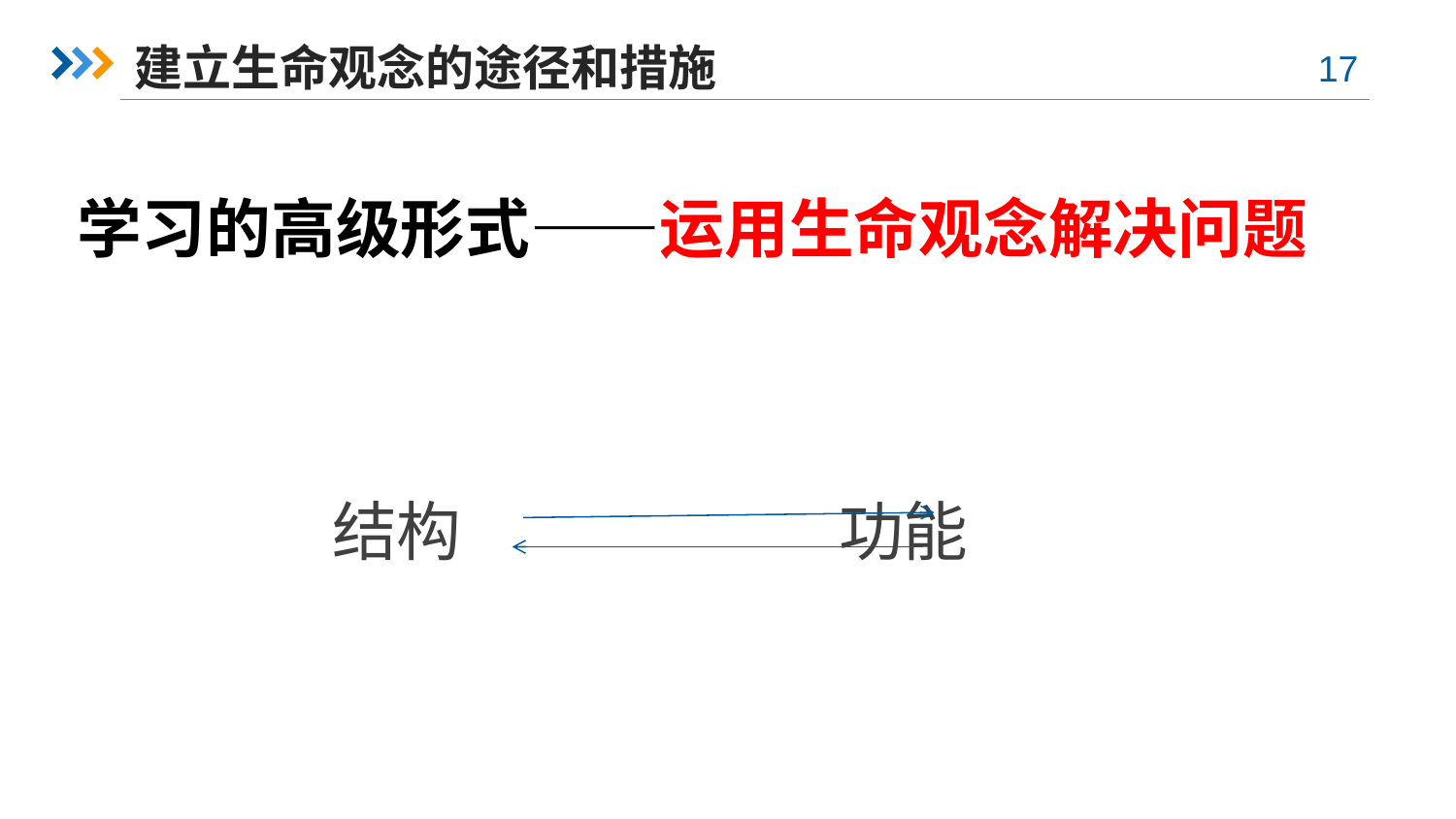

建立生命观念的途径和措施
学习的高级形式——运用生命观念解决问题
结构                          功能